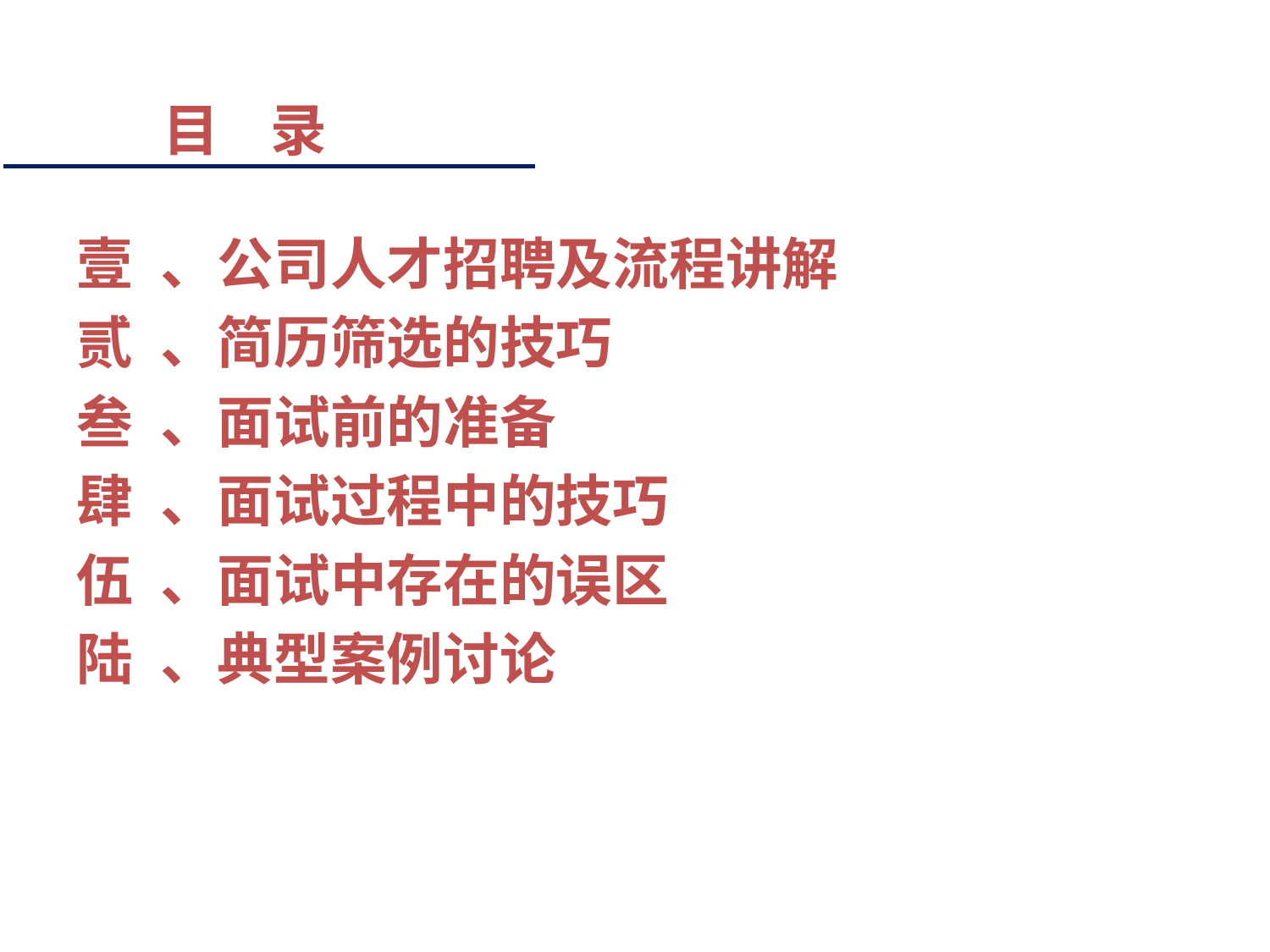

目    录
、公司人才招聘及流程讲解
、简历筛选的技巧
、面试前的准备
、面试过程中的技巧
、面试中存在的误区
、典型案例讨论